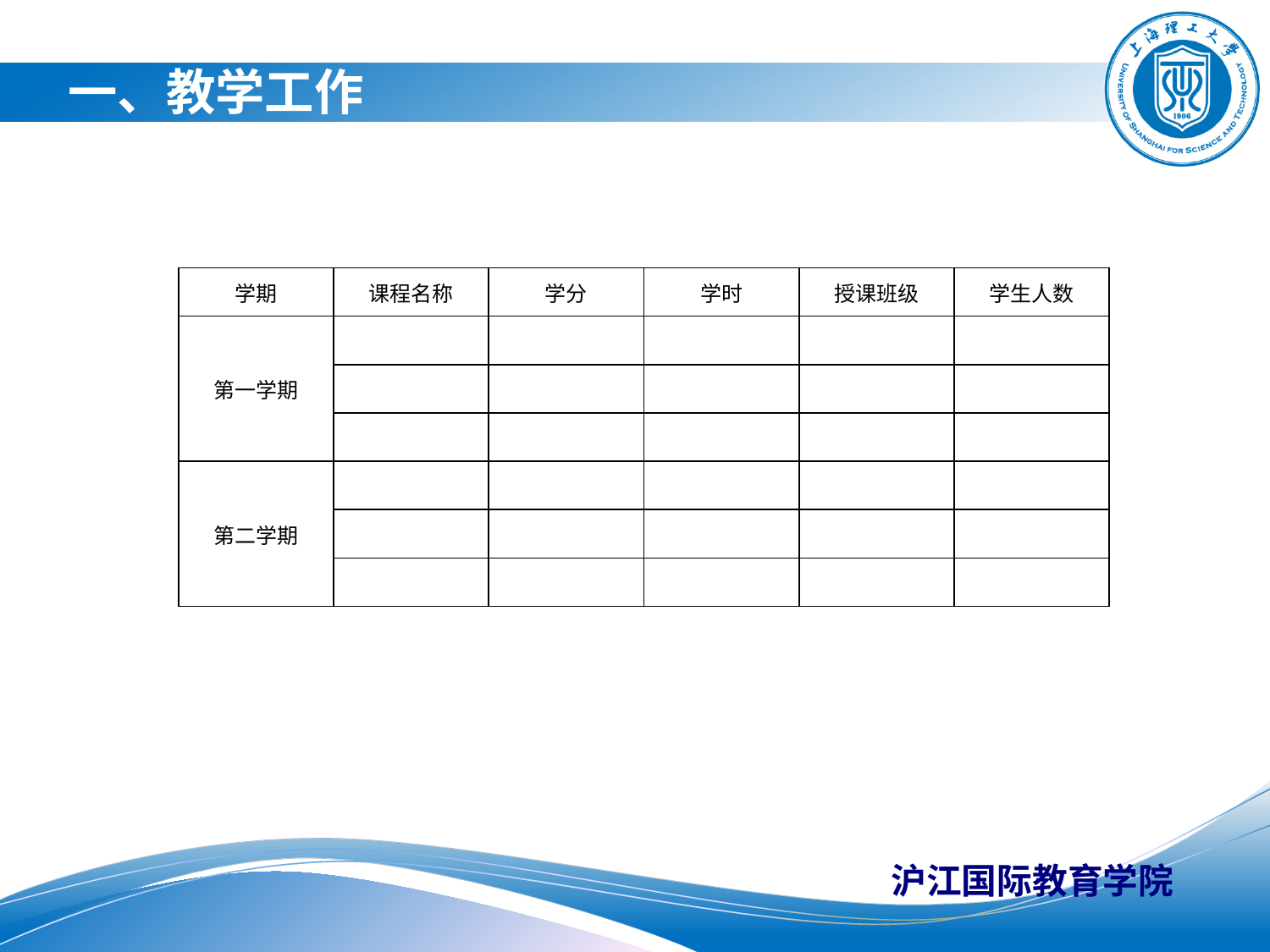

一、教学工作
| 学期 | 课程名称 | 学分 | 学时 | 授课班级 | 学生人数 |
| --- | --- | --- | --- | --- | --- |
| 第一学期 |  |  |  |  |  |
|  |  |  |  |  |  |
|  |  |  |  |  |  |
| 第二学期 |  |  |  |  |  |
|  |  |  |  |  |  |
|  |  |  |  |  |  |
沪江国际教育学院